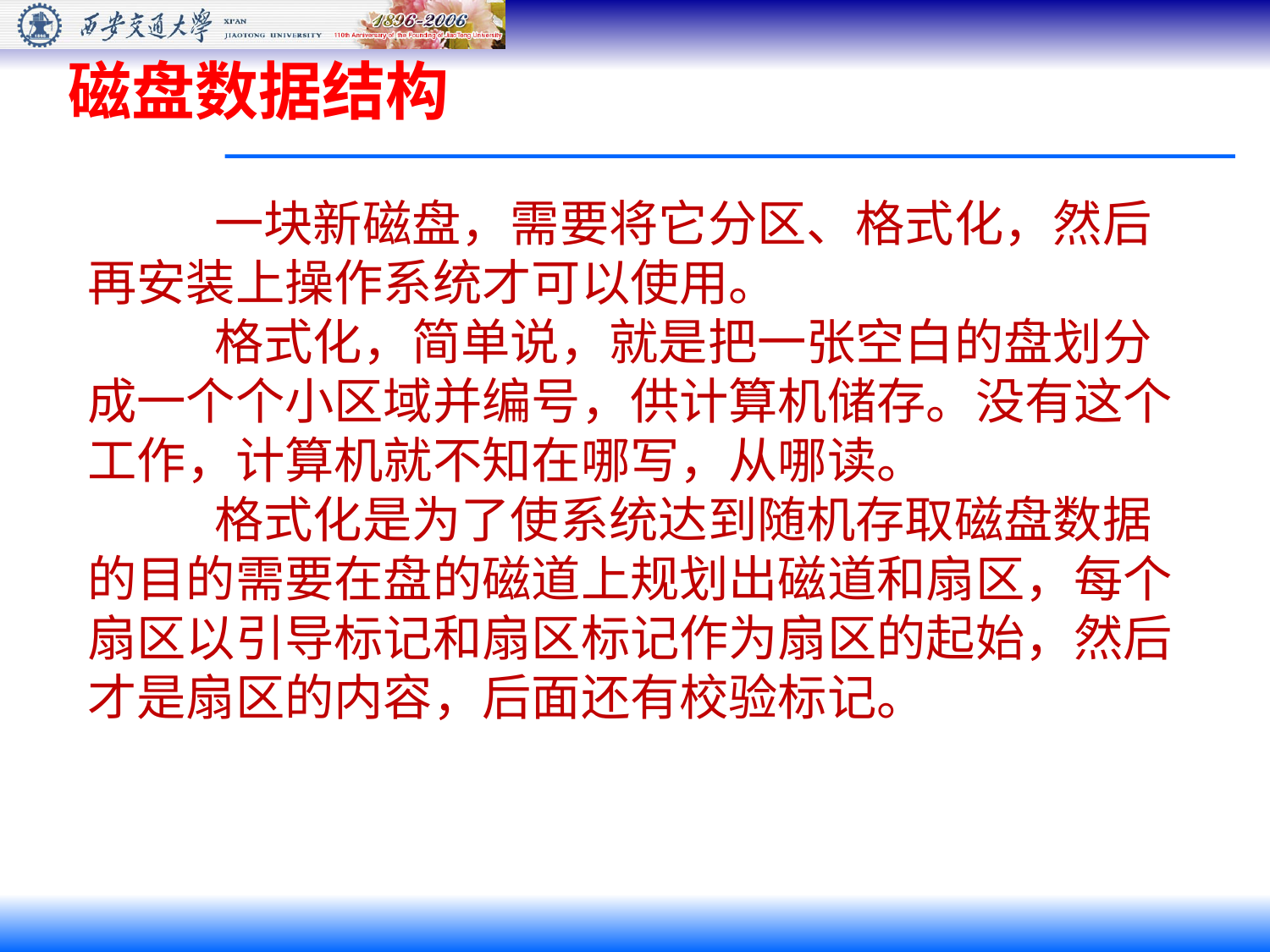

磁盘数据结构

	一块新磁盘，需要将它分区、格式化，然后再安装上操作系统才可以使用。
	格式化，简单说，就是把一张空白的盘划分成一个个小区域并编号，供计算机储存。没有这个工作，计算机就不知在哪写，从哪读。
	格式化是为了使系统达到随机存取磁盘数据的目的需要在盘的磁道上规划出磁道和扇区，每个扇区以引导标记和扇区标记作为扇区的起始，然后才是扇区的内容，后面还有校验标记。
35